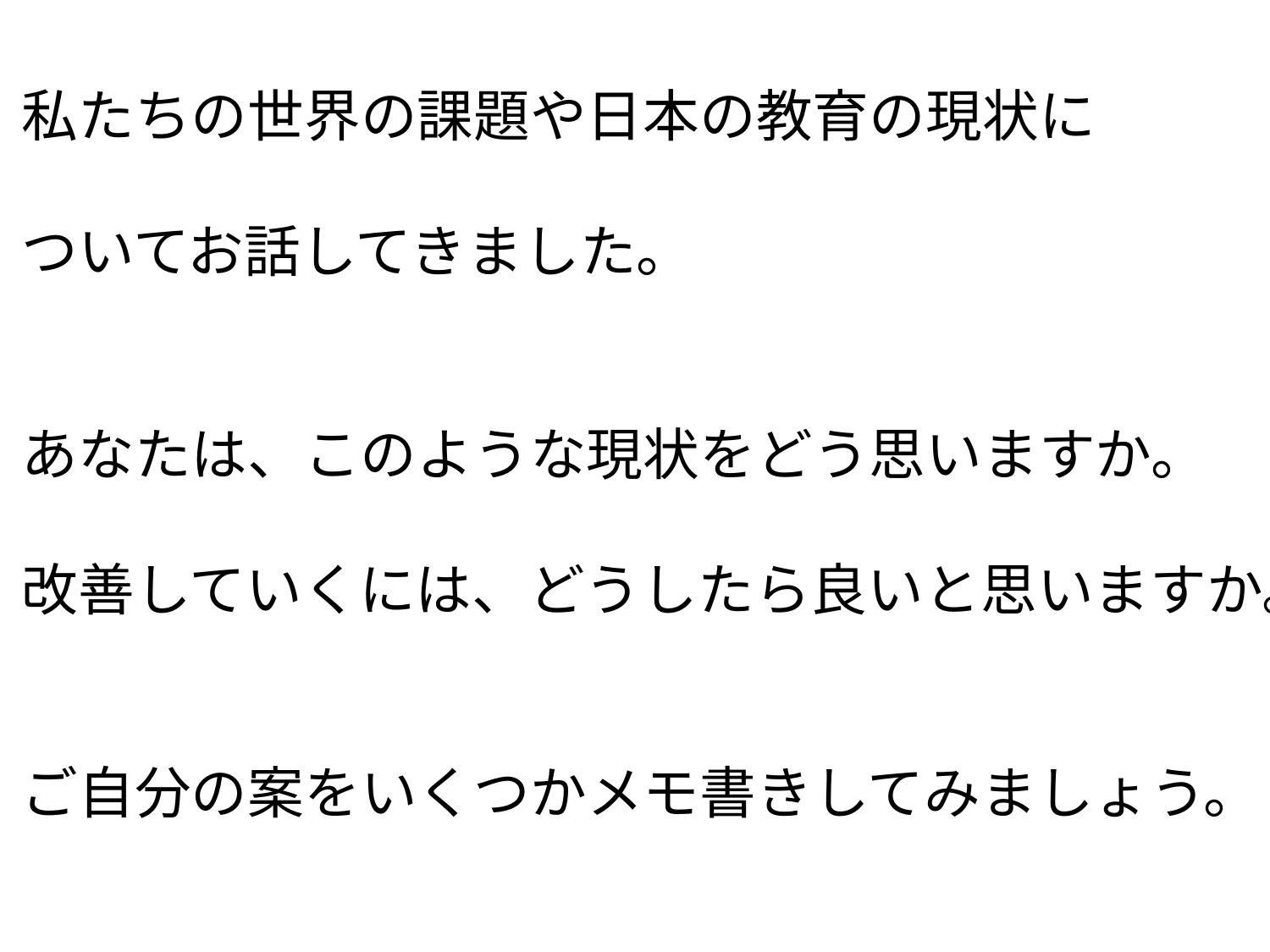

私たちの世界の課題や日本の教育の現状に

ついてお話してきました。

あなたは、このような現状をどう思いますか。

改善していくには、どうしたら良いと思いますか。

ご自分の案をいくつかメモ書きしてみましょう。